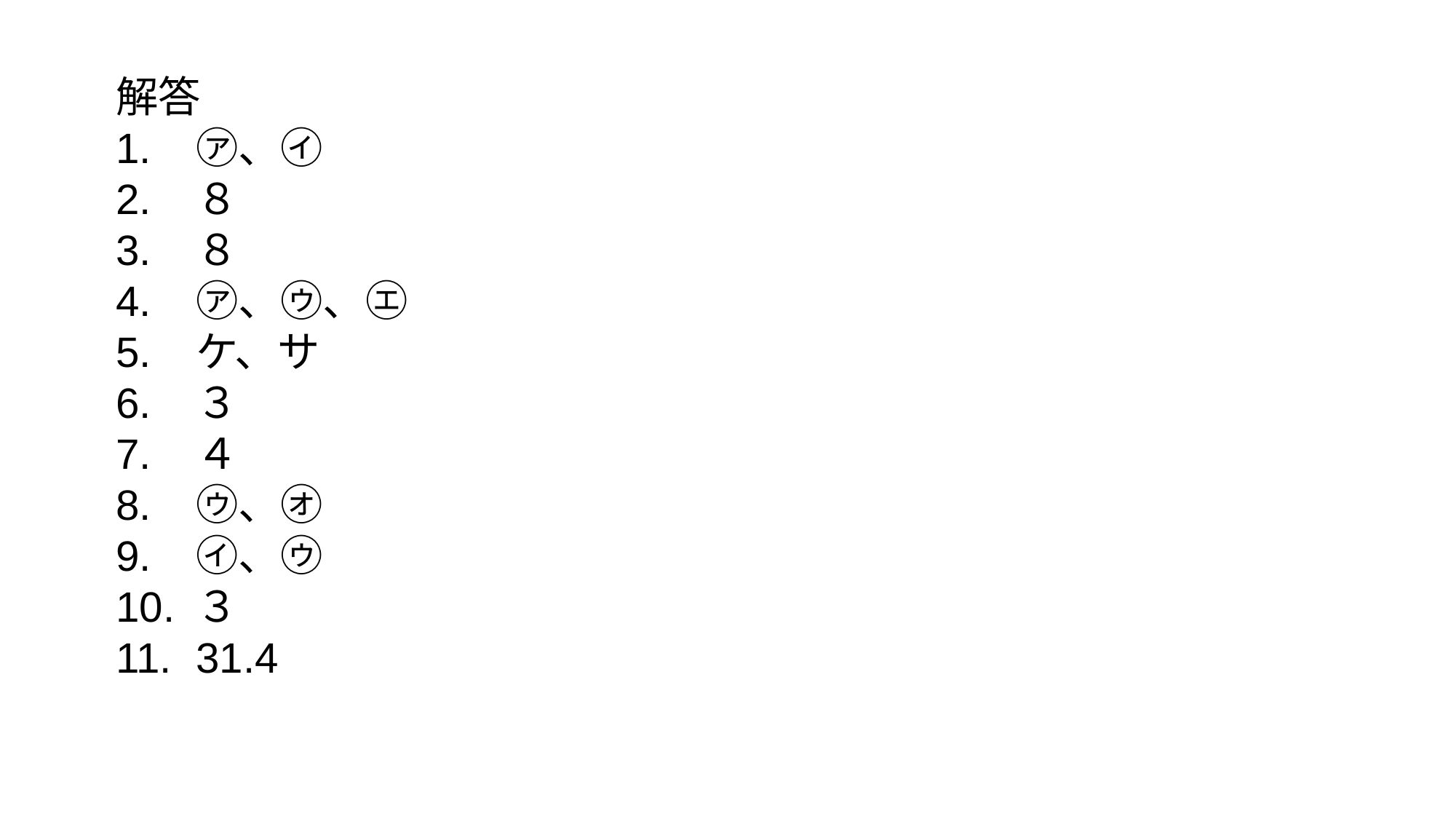

解答
㋐、㋑
８
８
㋐、㋒、㋓
ケ、サ
３
４
㋒、㋔
㋑、㋒
３
31.4